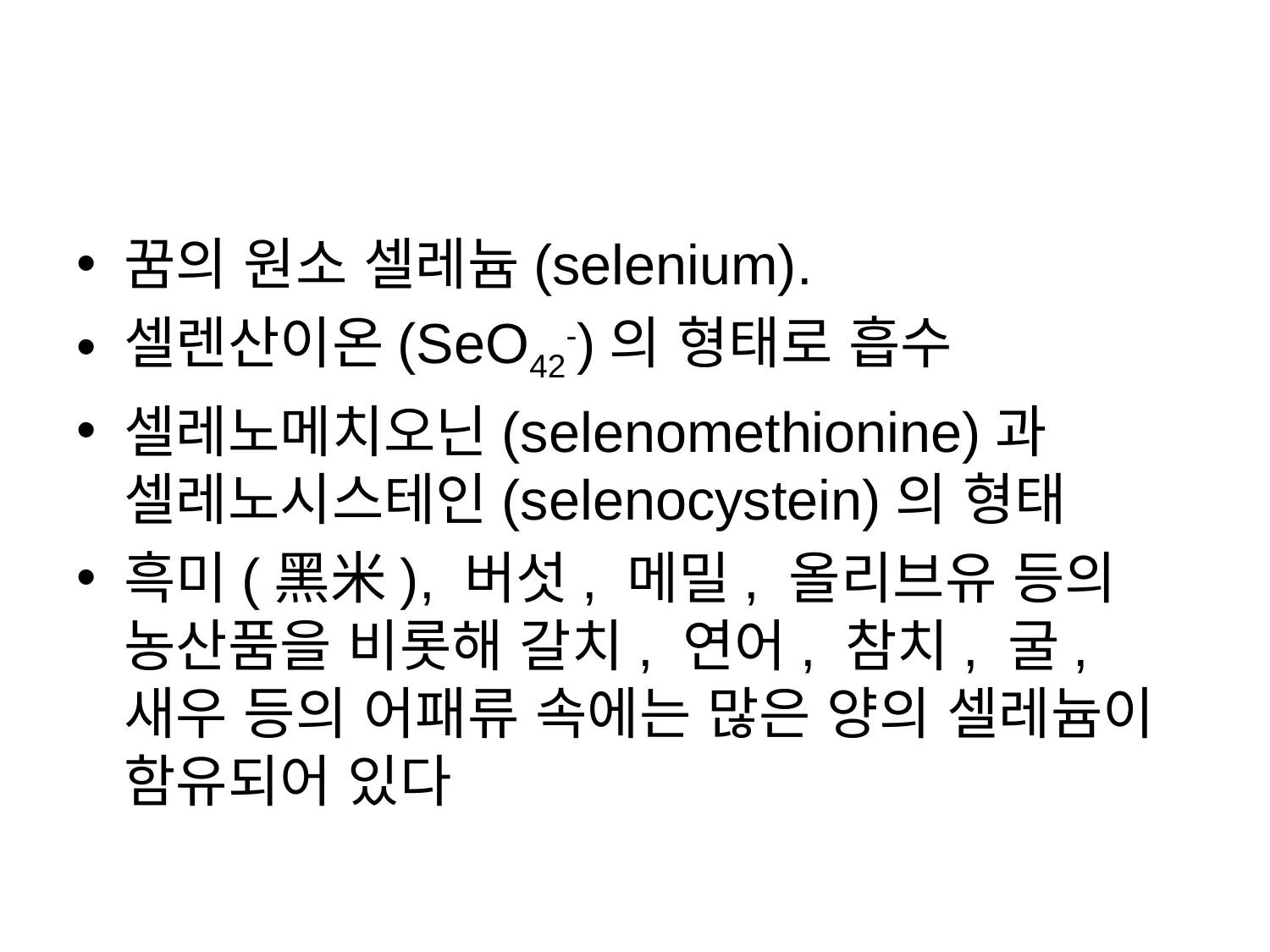

#
꿈의 원소 셀레늄(selenium).
셀렌산이온(SeO42-)의 형태로 흡수
셀레노메치오닌(selenomethionine)과 셀레노시스테인(selenocystein)의 형태
흑미(黑米), 버섯, 메밀, 올리브유 등의 농산품을 비롯해 갈치, 연어, 참치, 굴, 새우 등의 어패류 속에는 많은 양의 셀레늄이 함유되어 있다